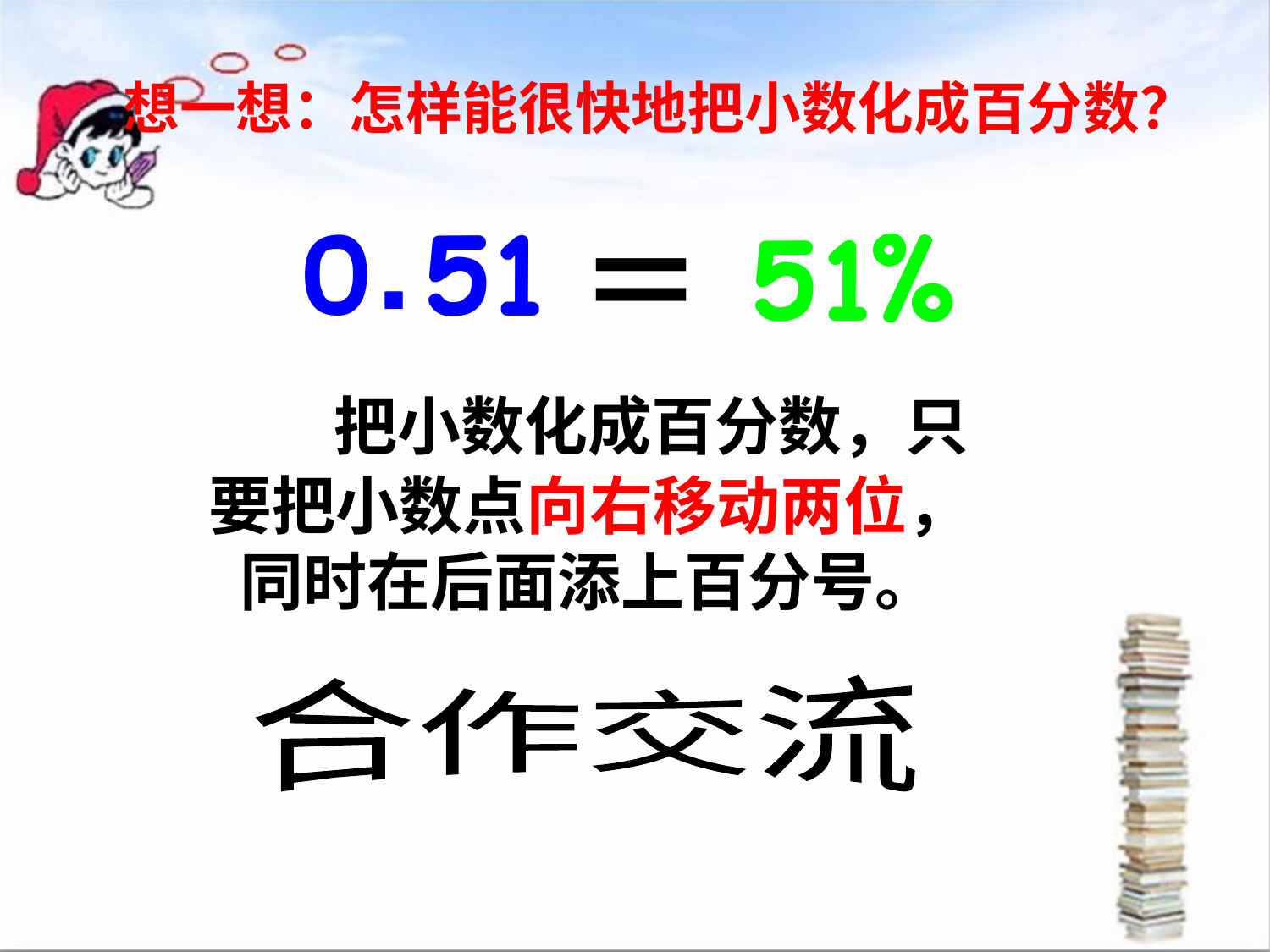

想一想：怎样能很快地把小数化成百分数？
.
.
＝
0
51
51
%
      把小数化成百分数，只要把小数点向右移动两位，同时在后面添上百分号。
合作交流